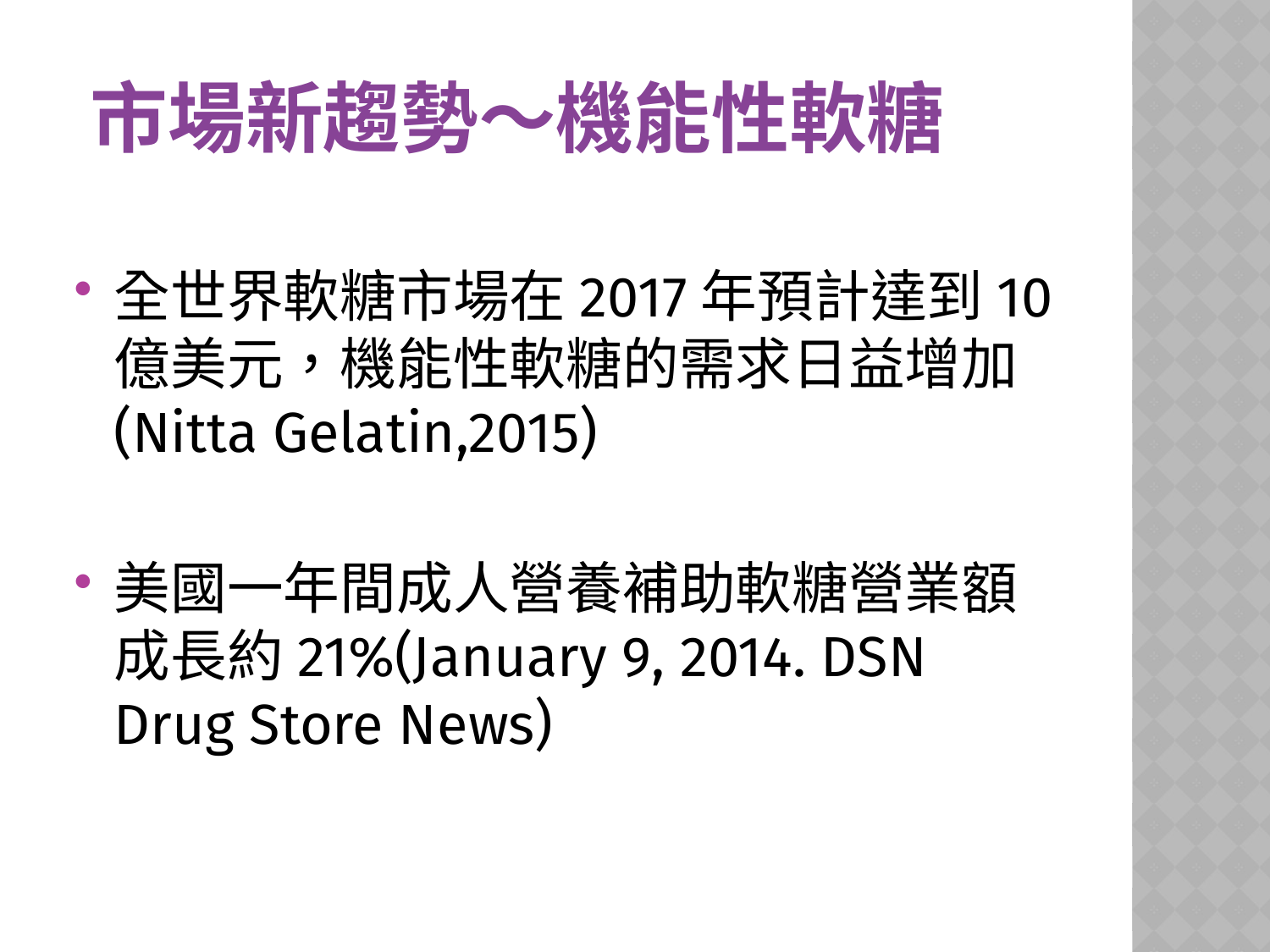

市場新趨勢～機能性軟糖
全世界軟糖市場在2017年預計達到10億美元，機能性軟糖的需求日益增加(Nitta Gelatin,2015)

美國一年間成人營養補助軟糖營業額成長約21%(January 9, 2014. DSN Drug Store News)